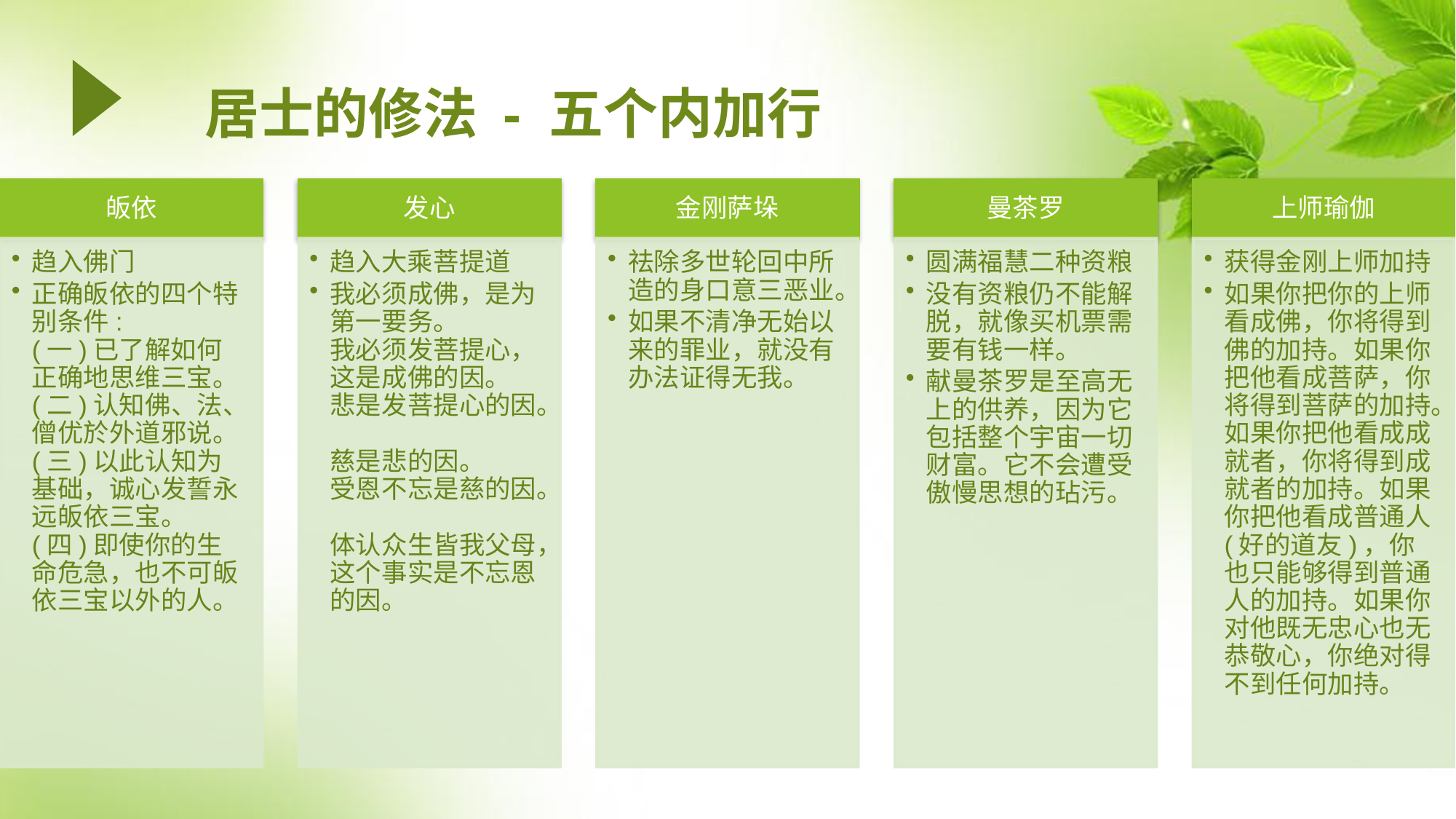

# 居士的修法 - 五个内加行
皈依
趋入佛门
正确皈依的四个特别条件:
(一)已了解如何正确地思维三宝。
(二)认知佛、法、僧优於外道邪说。
(三)以此认知为基础，诚心发誓永远皈依三宝。
(四)即使你的生命危急，也不可皈依三宝以外的人。
发心
趋入大乘菩提道
我必须成佛，是为第一要务。
我必须发菩提心，这是成佛的因。
悲是发菩提心的因。
慈是悲的因。
受恩不忘是慈的因。
体认众生皆我父母，这个事实是不忘恩的因。
金刚萨垛
祛除多世轮回中所造的身口意三恶业。
如果不清净无始以来的罪业，就没有办法证得无我。
曼茶罗
圆满福慧二种资粮
没有资粮仍不能解脱，就像买机票需要有钱一样。
献曼茶罗是至高无上的供养，因为它包括整个宇宙一切财富。它不会遭受傲慢思想的玷污。
上师瑜伽
获得金刚上师加持
如果你把你的上师看成佛，你将得到佛的加持。如果你把他看成菩萨，你将得到菩萨的加持。如果你把他看成成就者，你将得到成就者的加持。如果你把他看成普通人(好的道友)，你也只能够得到普通人的加持。如果你对他既无忠心也无恭敬心，你绝对得不到任何加持。